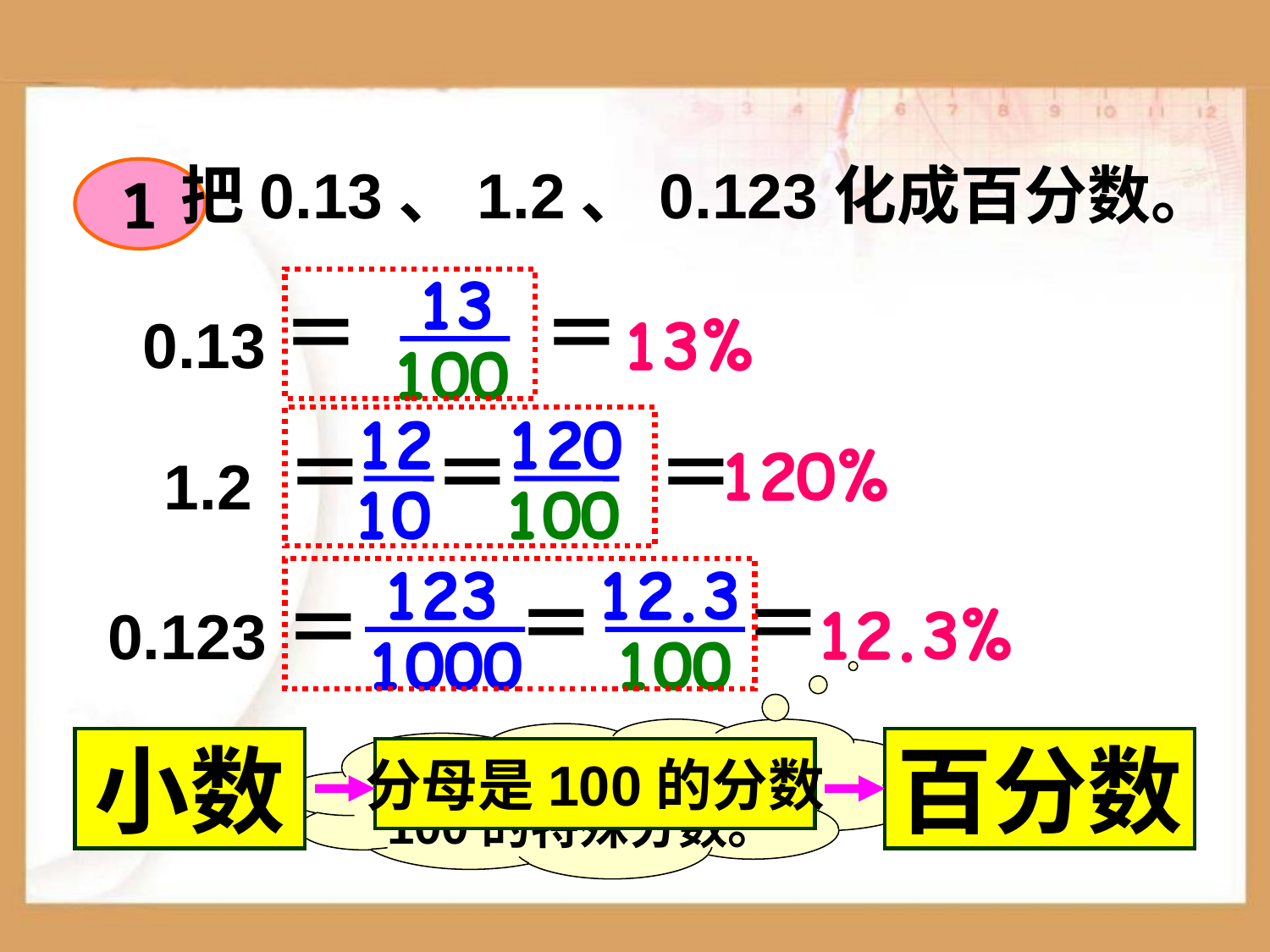

把0.13、1.2、0.123化成百分数。
1
13
100

＝
＝
0.13
13%
12
 10

120
 100

＝
＝
＝
120%
1.2
123
1000

12.3
 100

＝
＝
＝
12.3%
0.123
百分数是分母为100的特殊分数。
小数
百分数
分母是100的分数